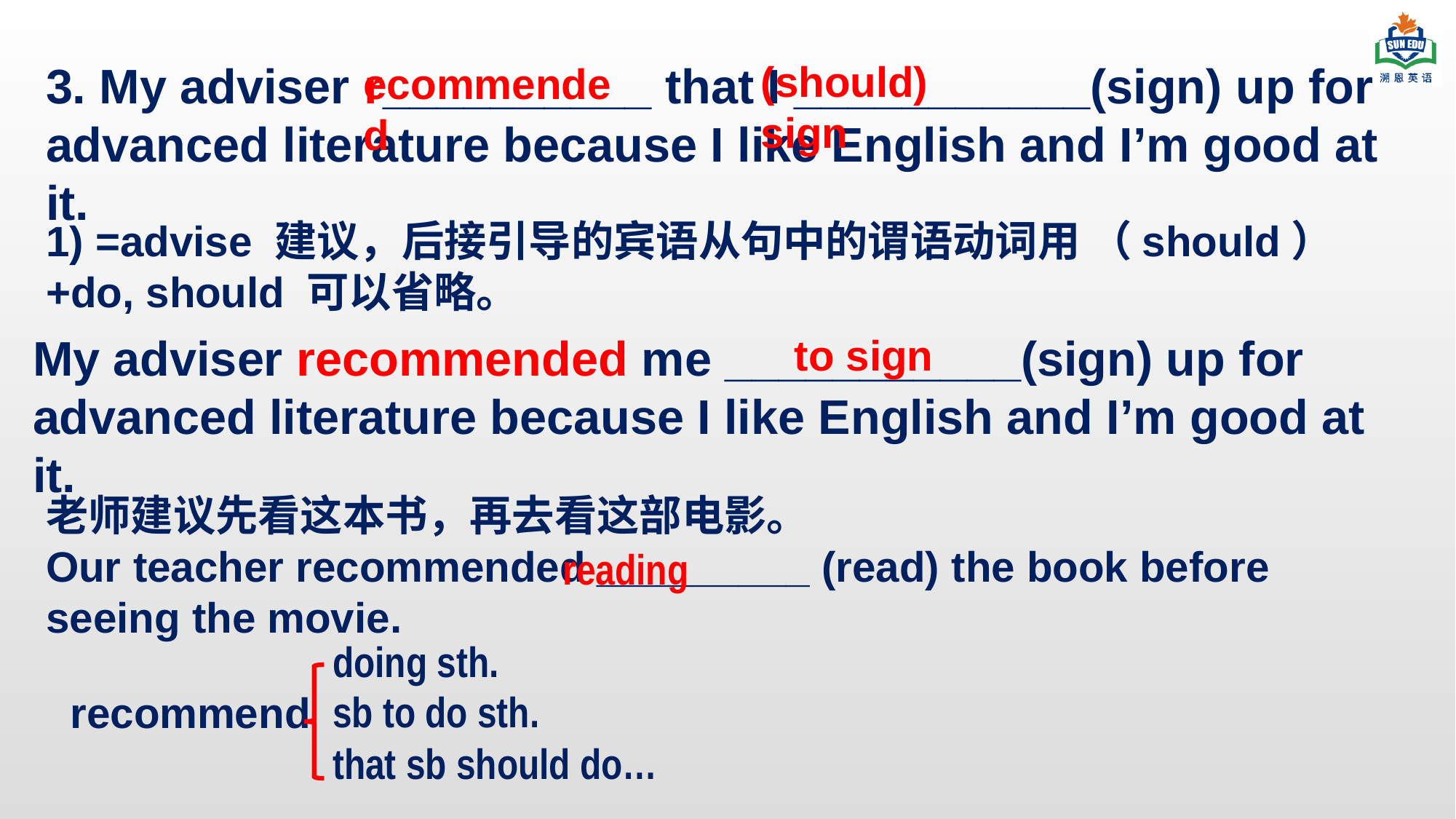

3. My adviser r__________ that I ___________(sign) up for advanced literature because I like English and I’m good at it.
(should) sign
ecommended
1) =advise 建议，后接引导的宾语从句中的谓语动词用 （should） +do, should 可以省略。
My adviser recommended me ___________(sign) up for advanced literature because I like English and I’m good at it.
 to sign
老师建议先看这本书，再去看这部电影。
Our teacher recommended _________ (read) the book before seeing the movie.
reading
doing sth.
sb to do sth.
that sb should do…

recommend